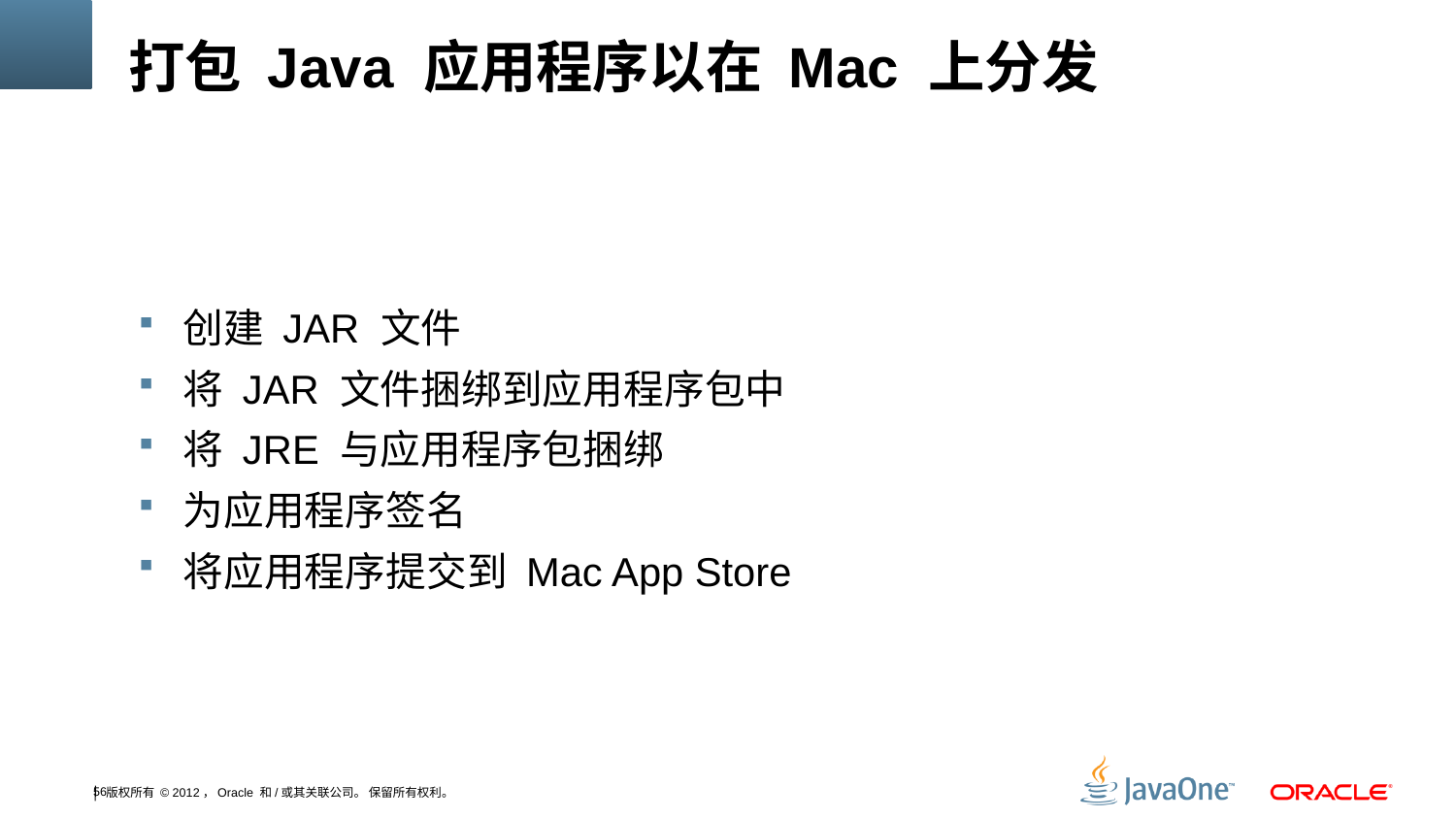

# 打包 Java 应用程序以在 Mac 上分发

 创建 JAR 文件
 将 JAR 文件捆绑到应用程序包中
 将 JRE 与应用程序包捆绑
 为应用程序签名
 将应用程序提交到 Mac App Store